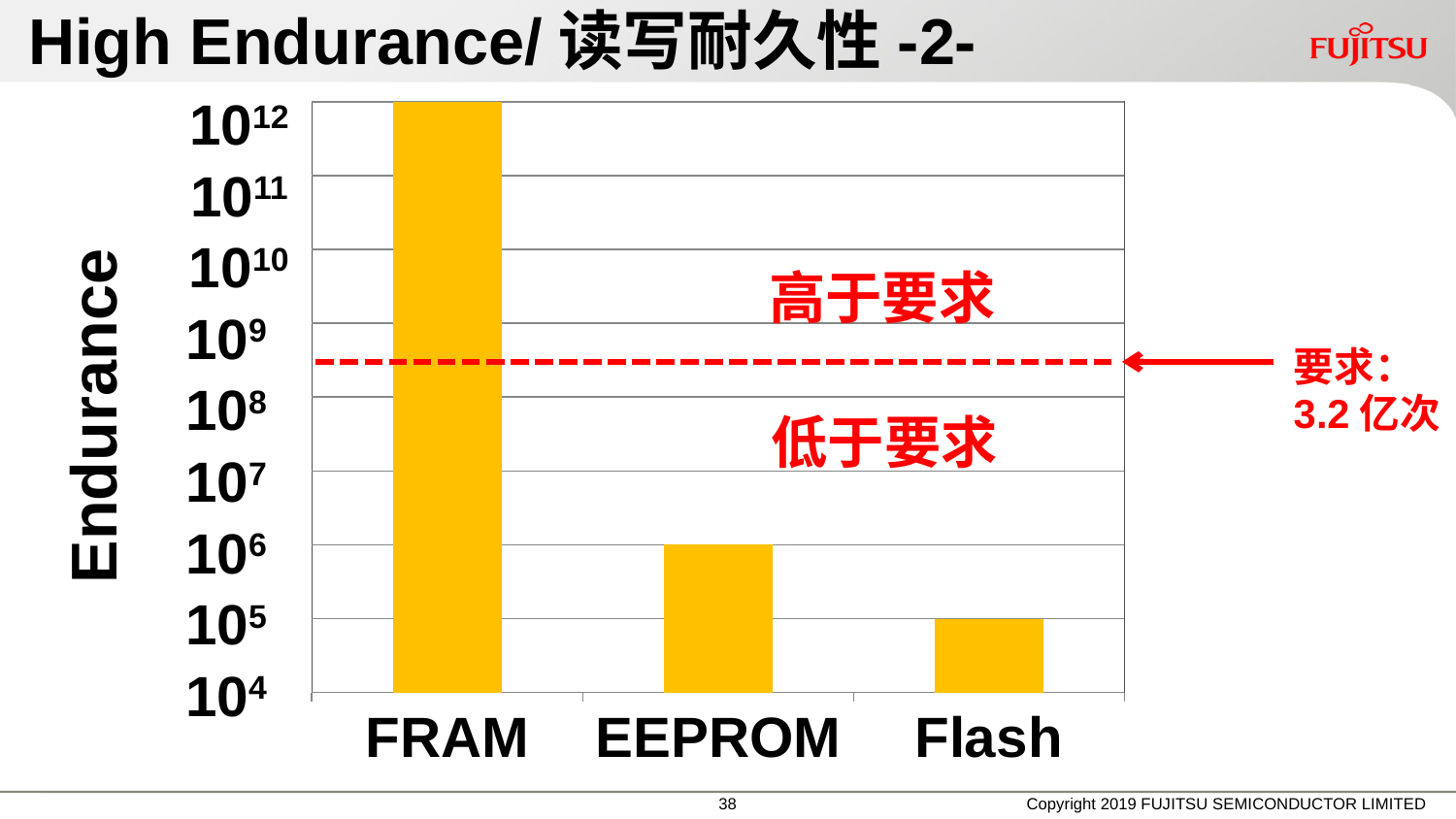

High Endurance/读写耐久性-2-
1012

### Chart

| Category |  |
|---|---|
| FRAM | 1000000000000.0 |
| EEPROM | 1000000.0 |
| Flash | 100000.0 |
1011
1010
高于要求
109
要求：3.2亿次
108
Endurance
低于要求
107
106
105
104
Copyright 2019 FUJITSU SEMICONDUCTOR LIMITED
38